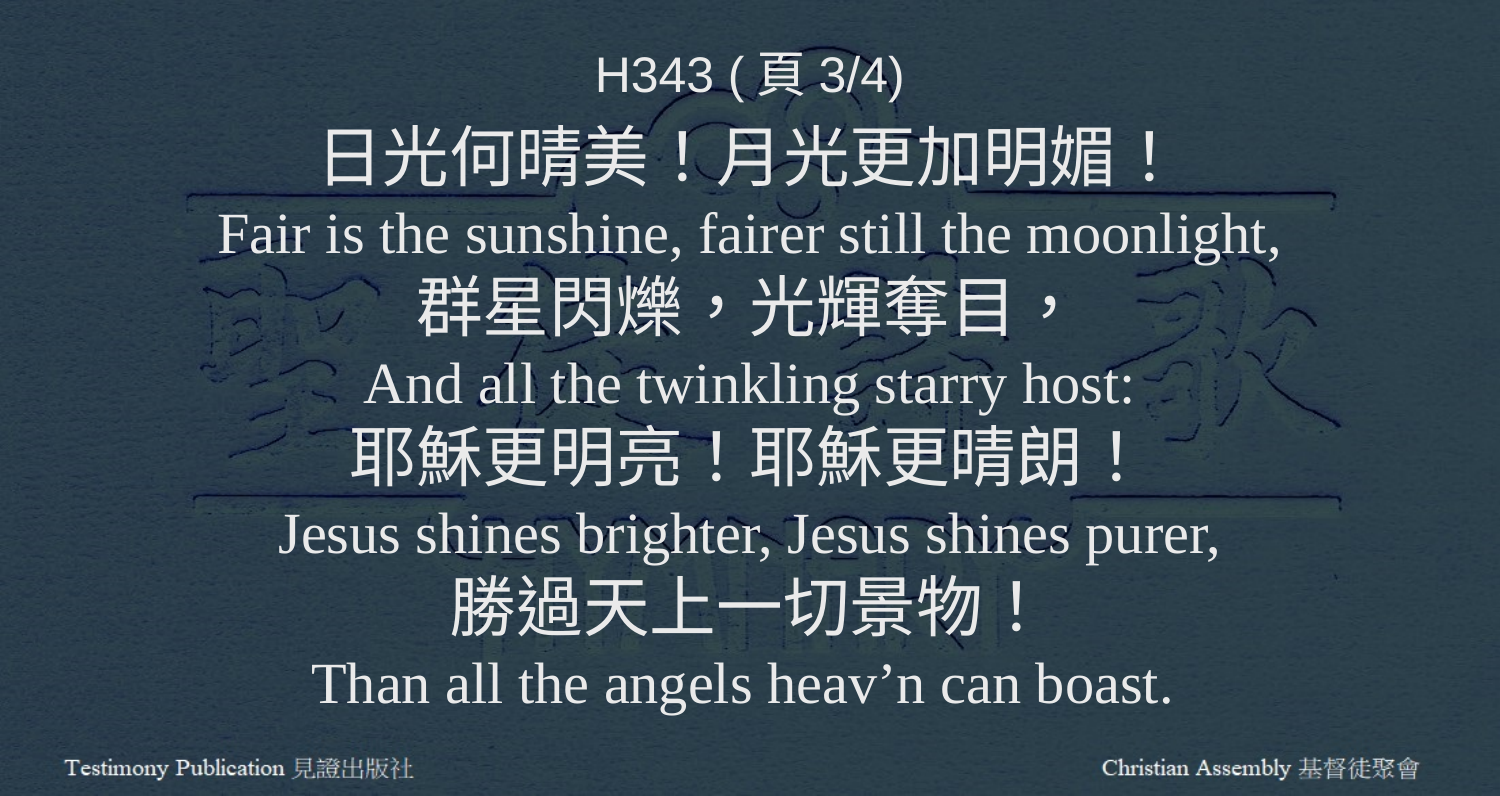

H343 (頁3/4)
日光何晴美！月光更加明媚！
Fair is the sunshine, fairer still the moonlight,
群星閃爍，光輝奪目，
And all the twinkling starry host:
耶穌更明亮！耶穌更晴朗！
Jesus shines brighter, Jesus shines purer,
勝過天上一切景物！
Than all the angels heav’n can boast.